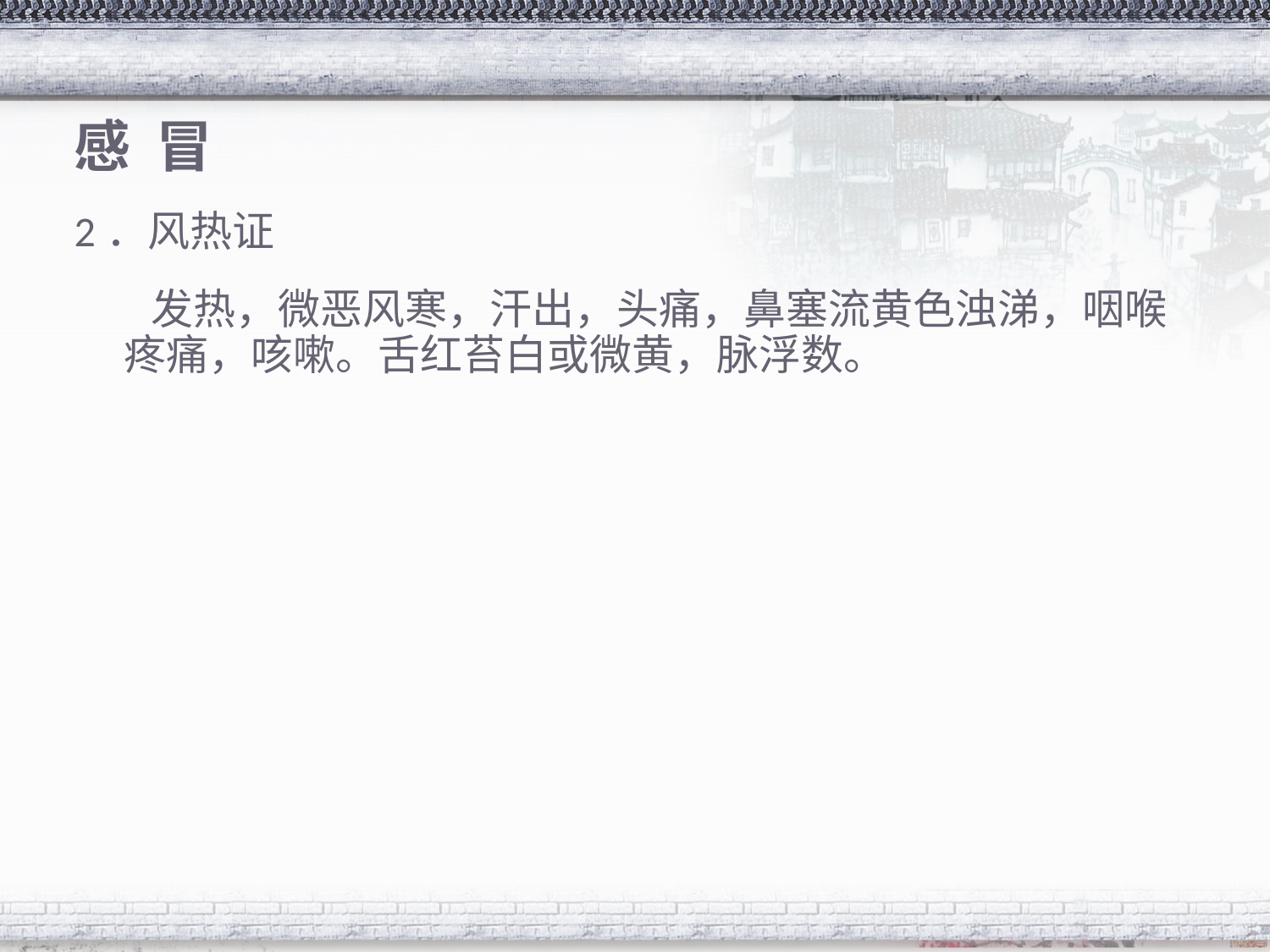

# 感  冒
2．风热证
       发热，微恶风寒，汗出，头痛，鼻塞流黄色浊涕，咽喉疼痛，咳嗽。舌红苔白或微黄，脉浮数。